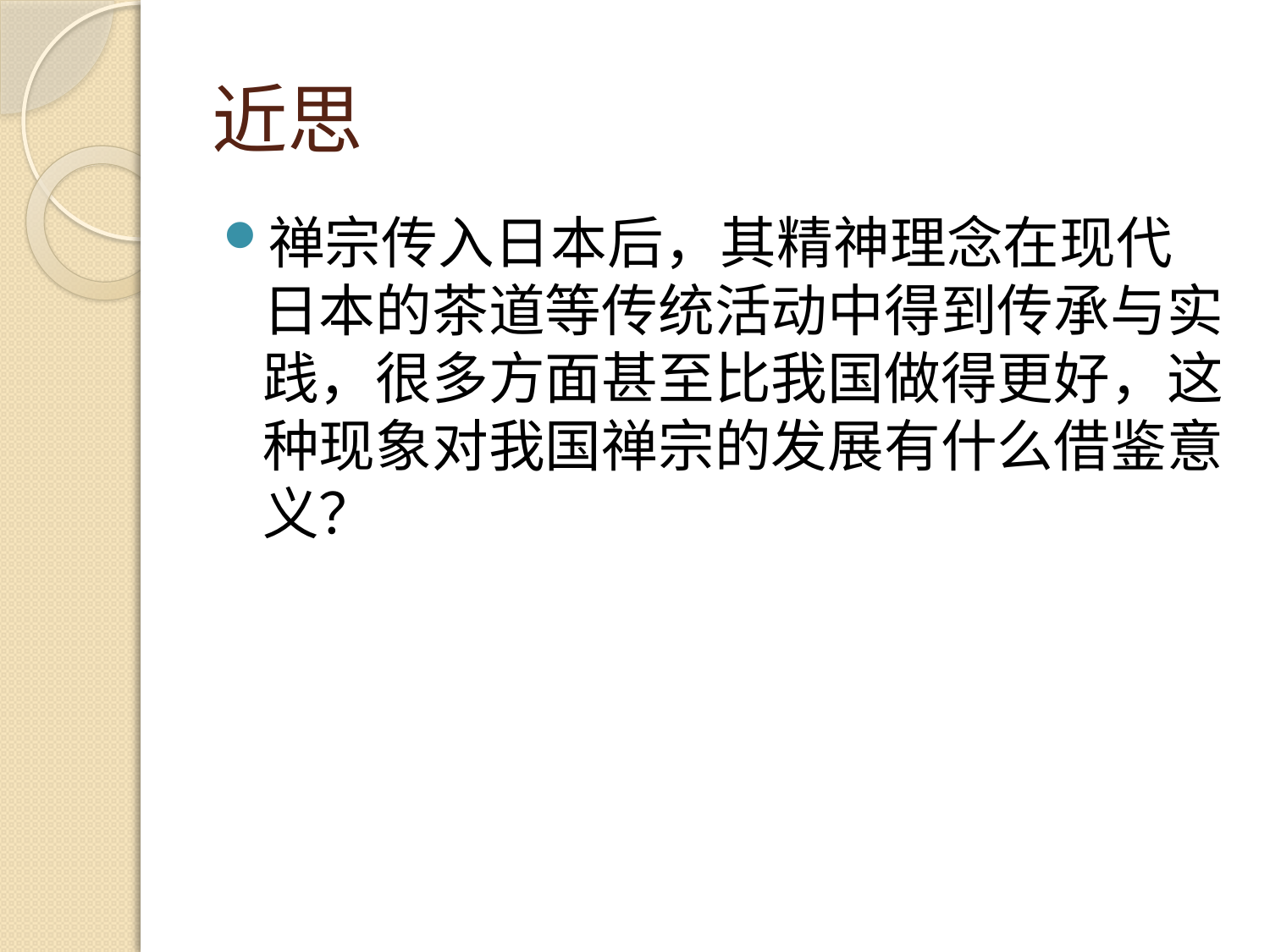

# 近思
禅宗传入日本后，其精神理念在现代日本的茶道等传统活动中得到传承与实践，很多方面甚至比我国做得更好，这种现象对我国禅宗的发展有什么借鉴意义？